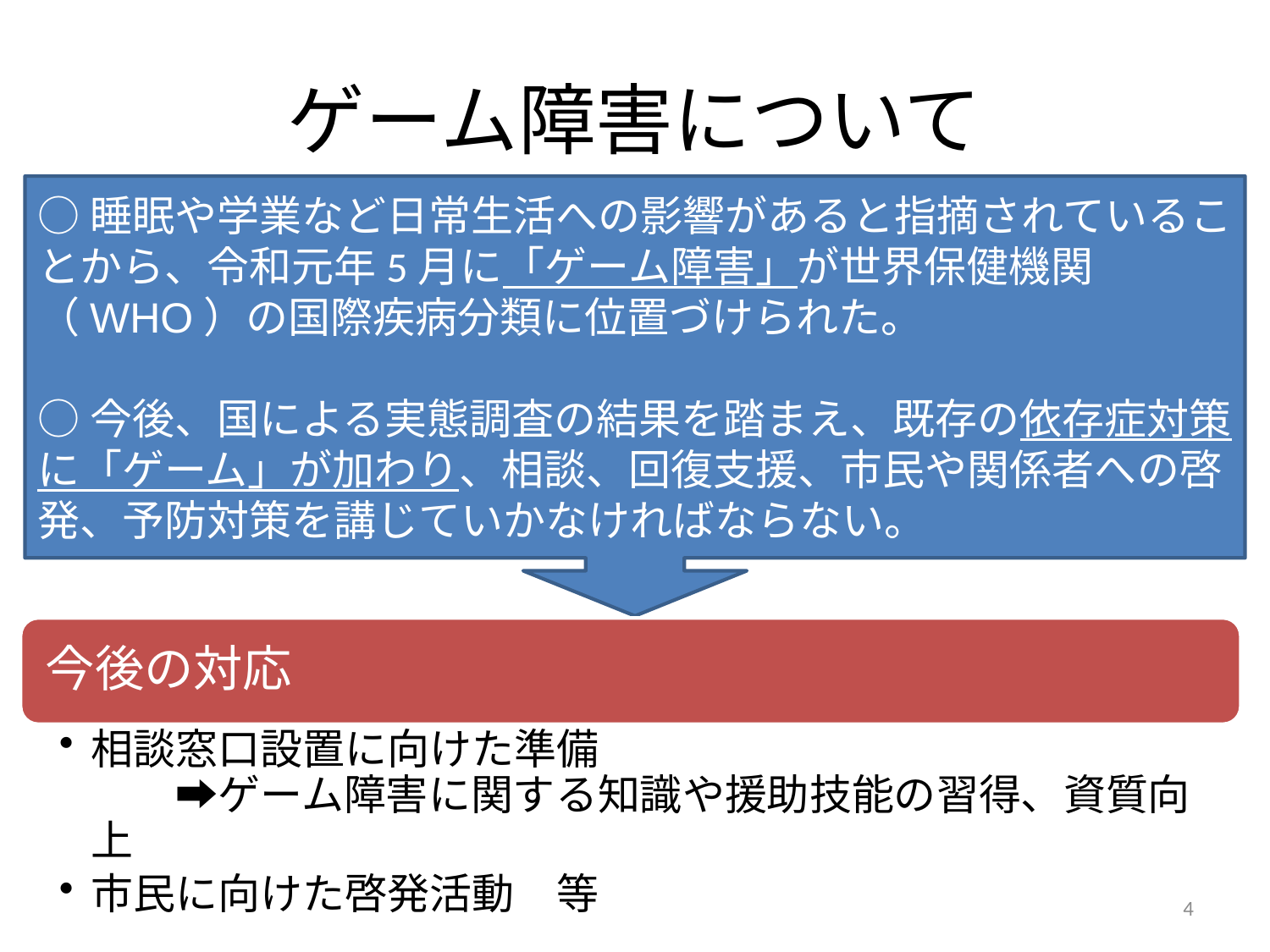

# ゲーム障害について
○睡眠や学業など日常生活への影響があると指摘されていることから、令和元年5月に「ゲーム障害」が世界保健機関（WHO）の国際疾病分類に位置づけられた。

○今後、国による実態調査の結果を踏まえ、既存の依存症対策に「ゲーム」が加わり、相談、回復支援、市民や関係者への啓発、予防対策を講じていかなければならない。
今後の対応
相談窓口設置に向けた準備
　　➡ゲーム障害に関する知識や援助技能の習得、資質向上
市民に向けた啓発活動　等
4